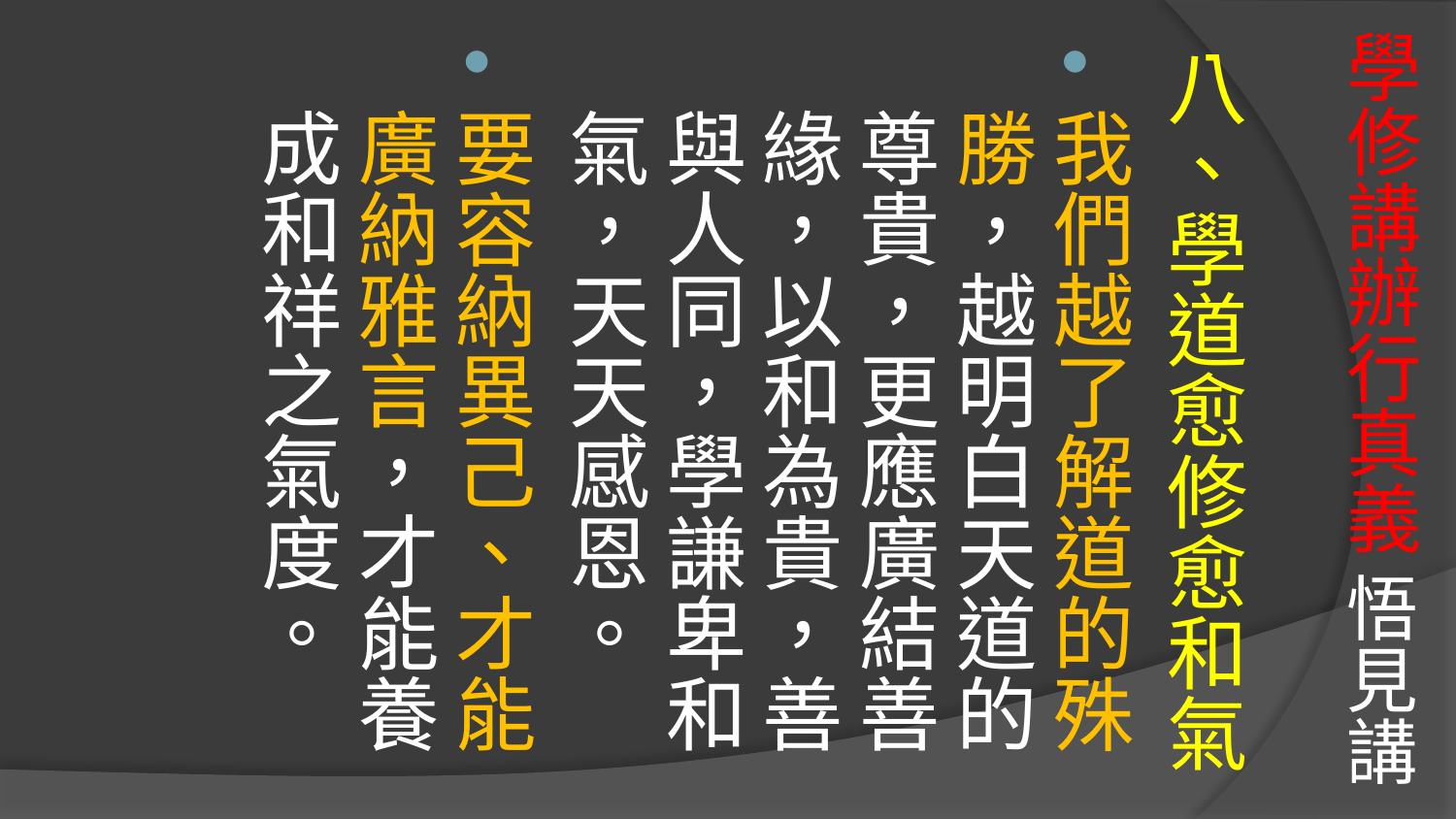

# 學修講辦行真義 悟見講
八、學道愈修愈和氣
我們越了解道的殊勝，越明白天道的尊貴，更應廣結善緣，以和為貴，善與人同，學謙卑和氣，天天感恩。
要容納異己、才能廣納雅言，才能養成和祥之氣度。